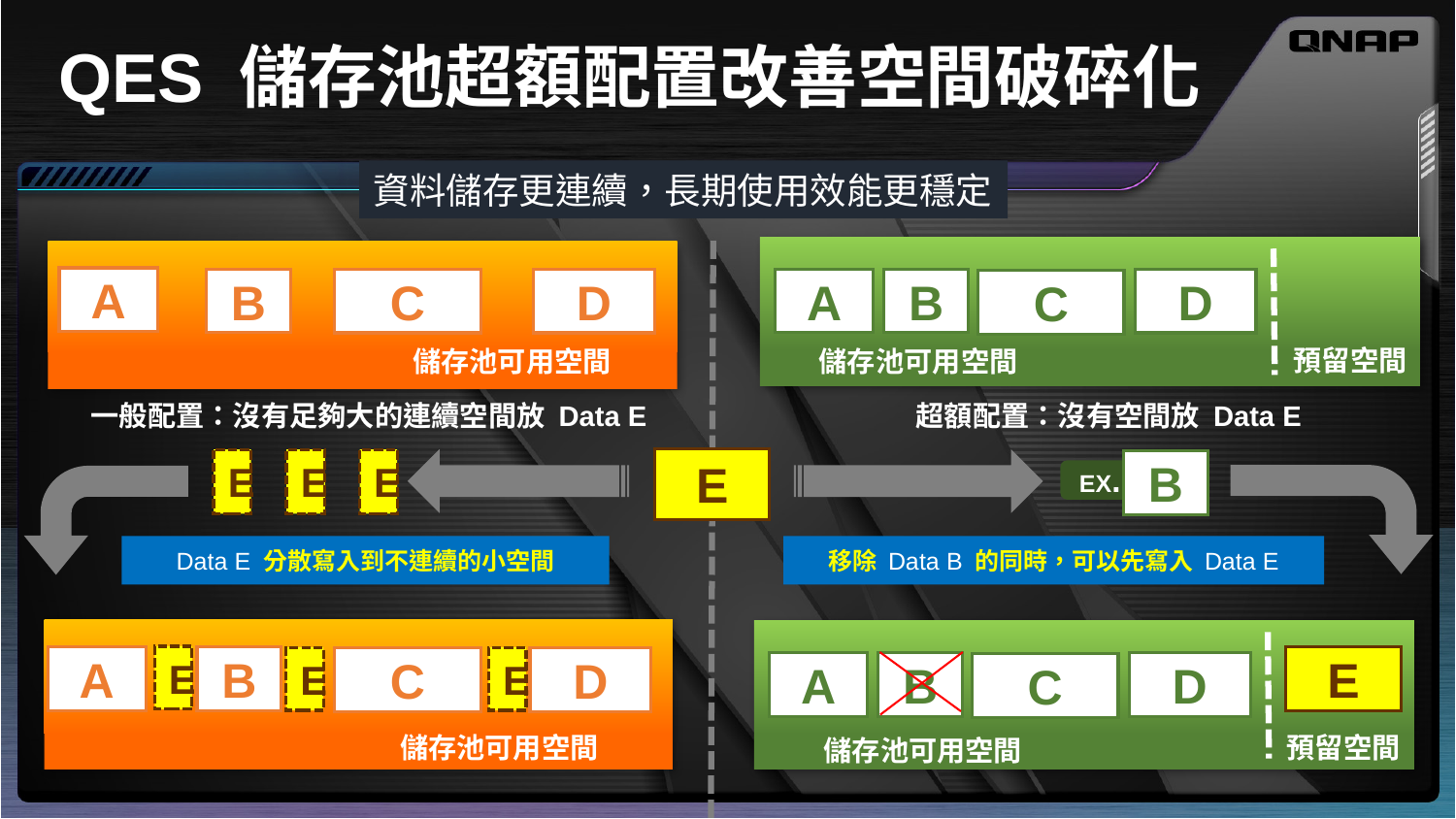

# QES 儲存池超額配置改善空間破碎化
資料儲存更連續，長期使用效能更穩定

A
B
A
B
D
C
D
C
預留空間
儲存池可用空間
儲存池可用空間
一般配置：沒有足夠大的連續空間放 Data E
超額配置：沒有空間放 Data E

E

E
E
E
B
EX.

Data E 分散寫入到不連續的小空間
移除 Data B 的同時，可以先寫入 Data E

E
A
B
E
E
E
C
D
A
B
D
C
預留空間
儲存池可用空間
儲存池可用空間